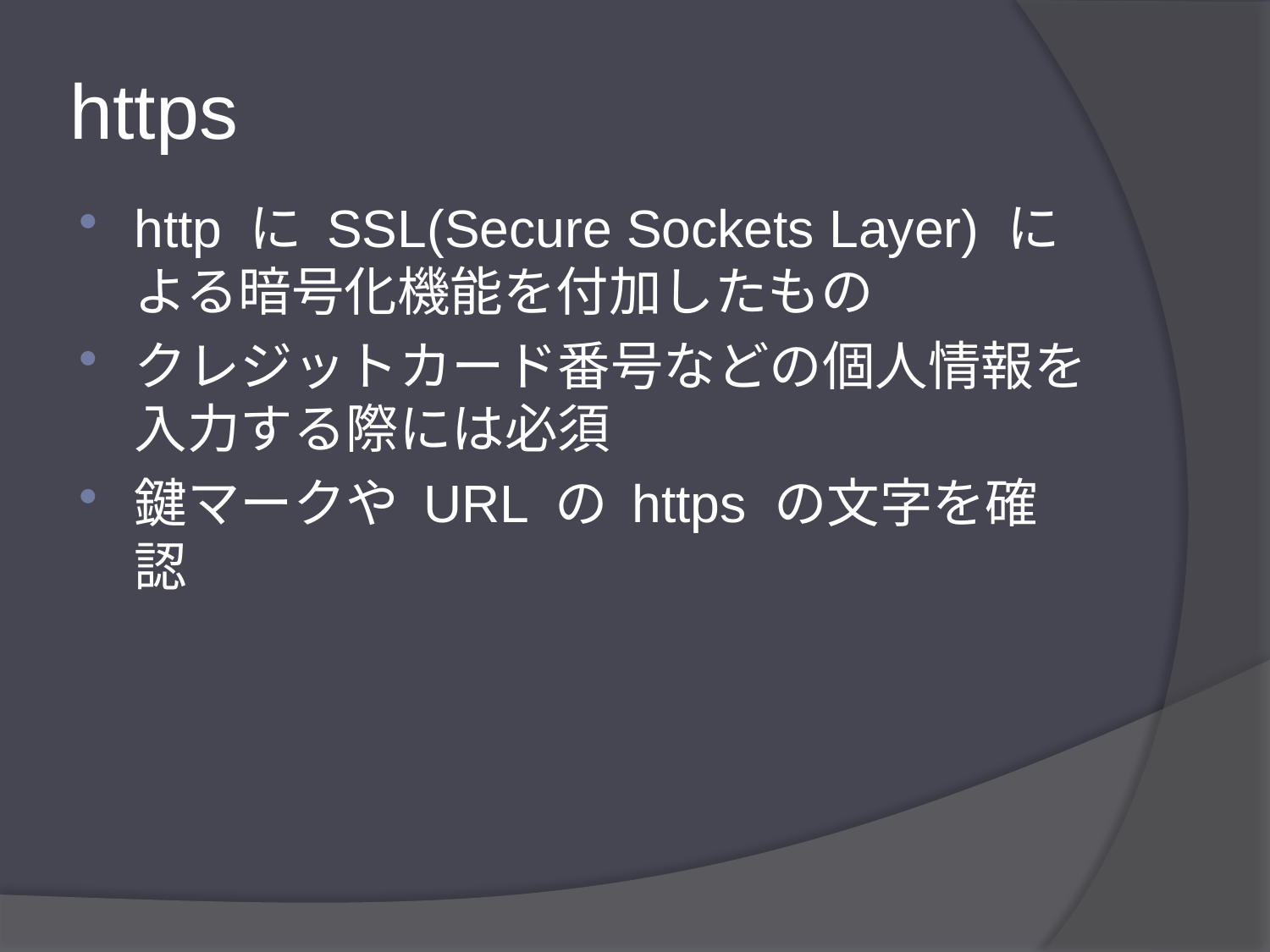

# https
http に SSL(Secure Sockets Layer) による暗号化機能を付加したもの
クレジットカード番号などの個人情報を入力する際には必須
鍵マークや URL の https の文字を確認